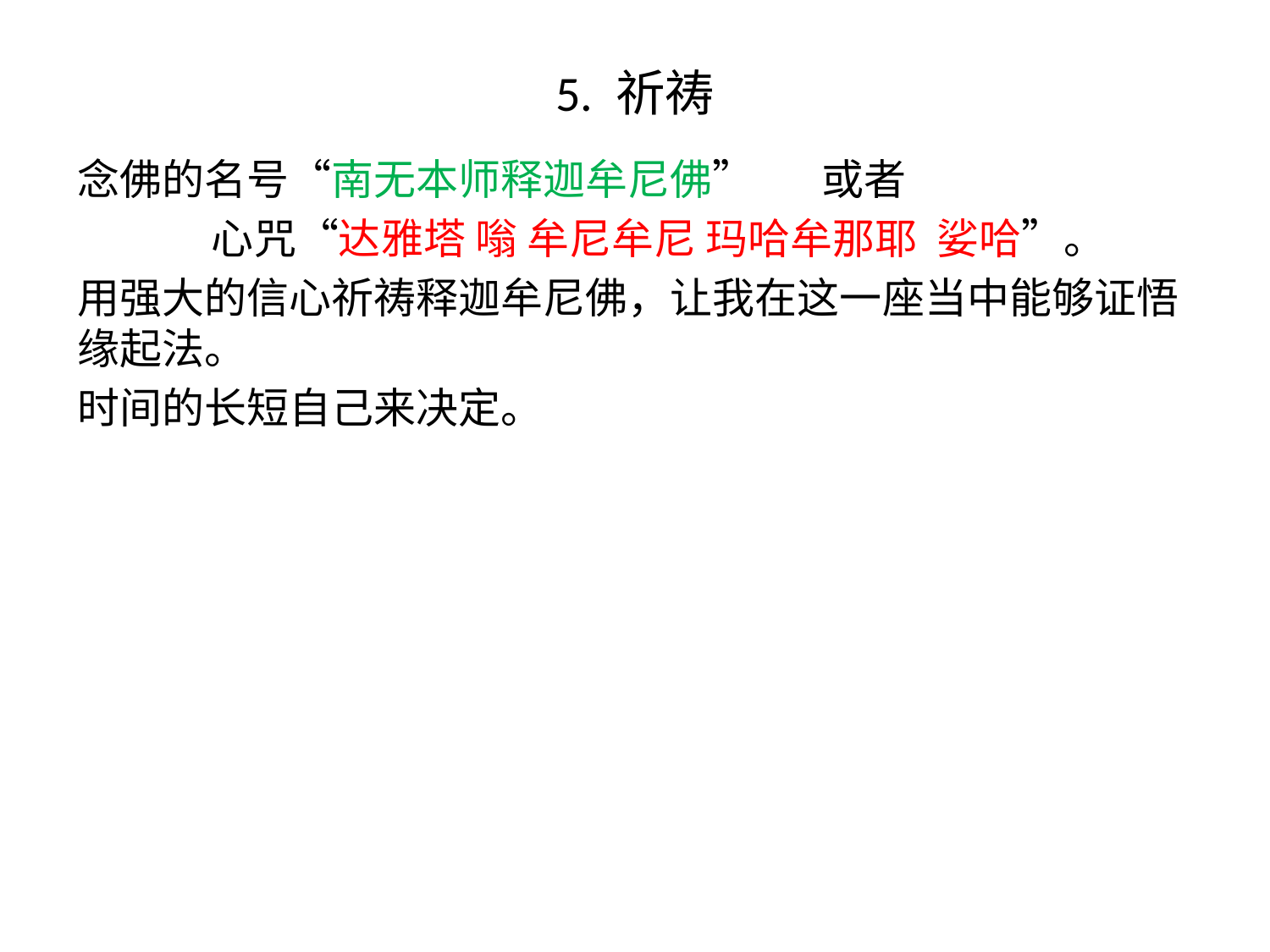

# 5. 祈祷
念佛的名号“南无本师释迦牟尼佛”       或者
             心咒“达雅塔 嗡 牟尼牟尼 玛哈牟那耶  娑哈”。
用强大的信心祈祷释迦牟尼佛，让我在这一座当中能够证悟缘起法。
时间的长短自己来决定。